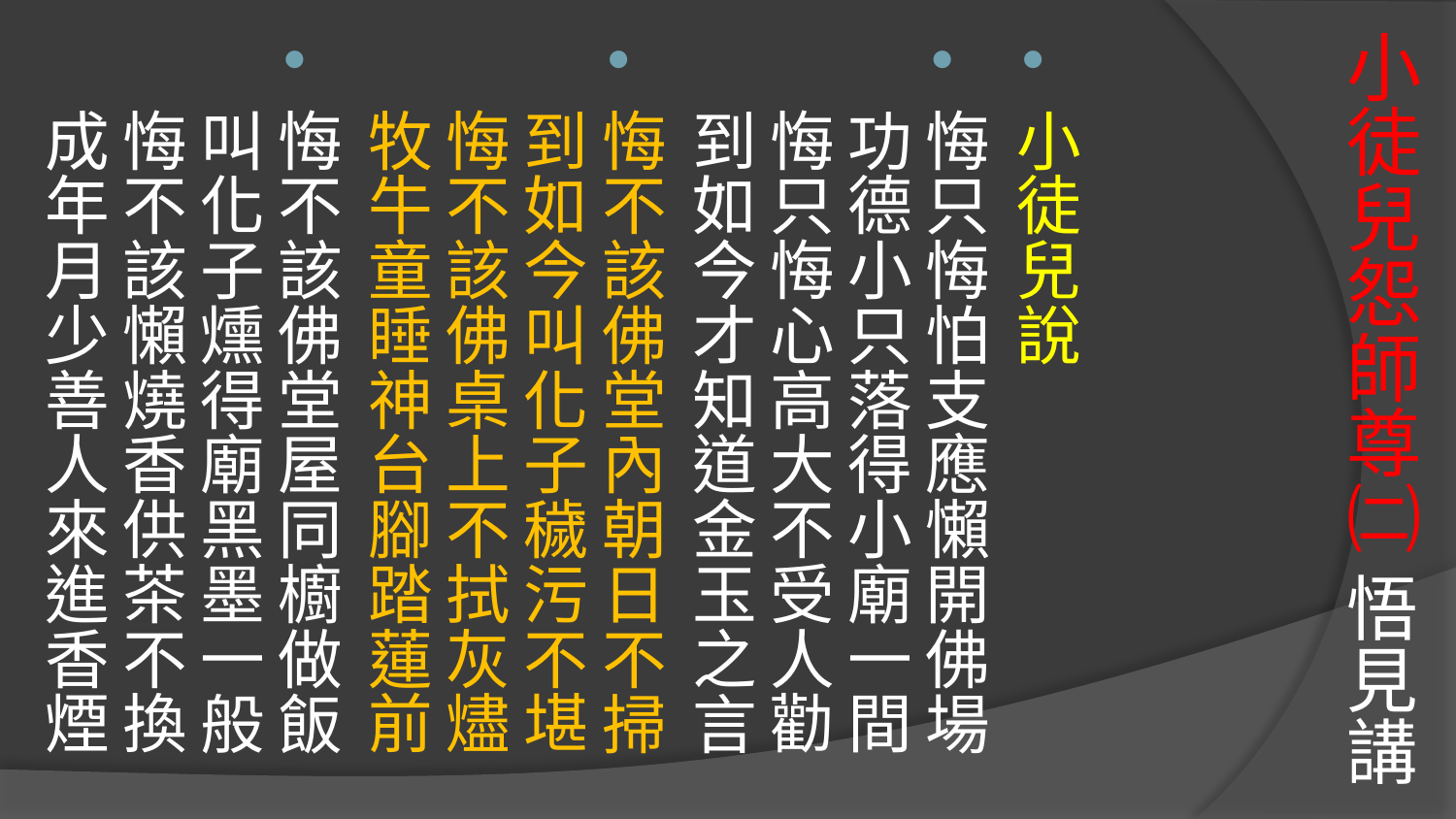

# 小徒兒怨師尊㈡ 悟見講
小徒兒說
悔只悔怕支應懶開佛場
功德小只落得小廟一間
悔只悔心高大不受人勸
到如今才知道金玉之言
悔不該佛堂內朝日不掃
到如今叫化子穢污不堪
悔不該佛桌上不拭灰燼
牧牛童睡神台腳踏蓮前
悔不該佛堂屋同櫥做飯
叫化子燻得廟黑墨一般
悔不該懶燒香供茶不換
成年月少善人來進香煙